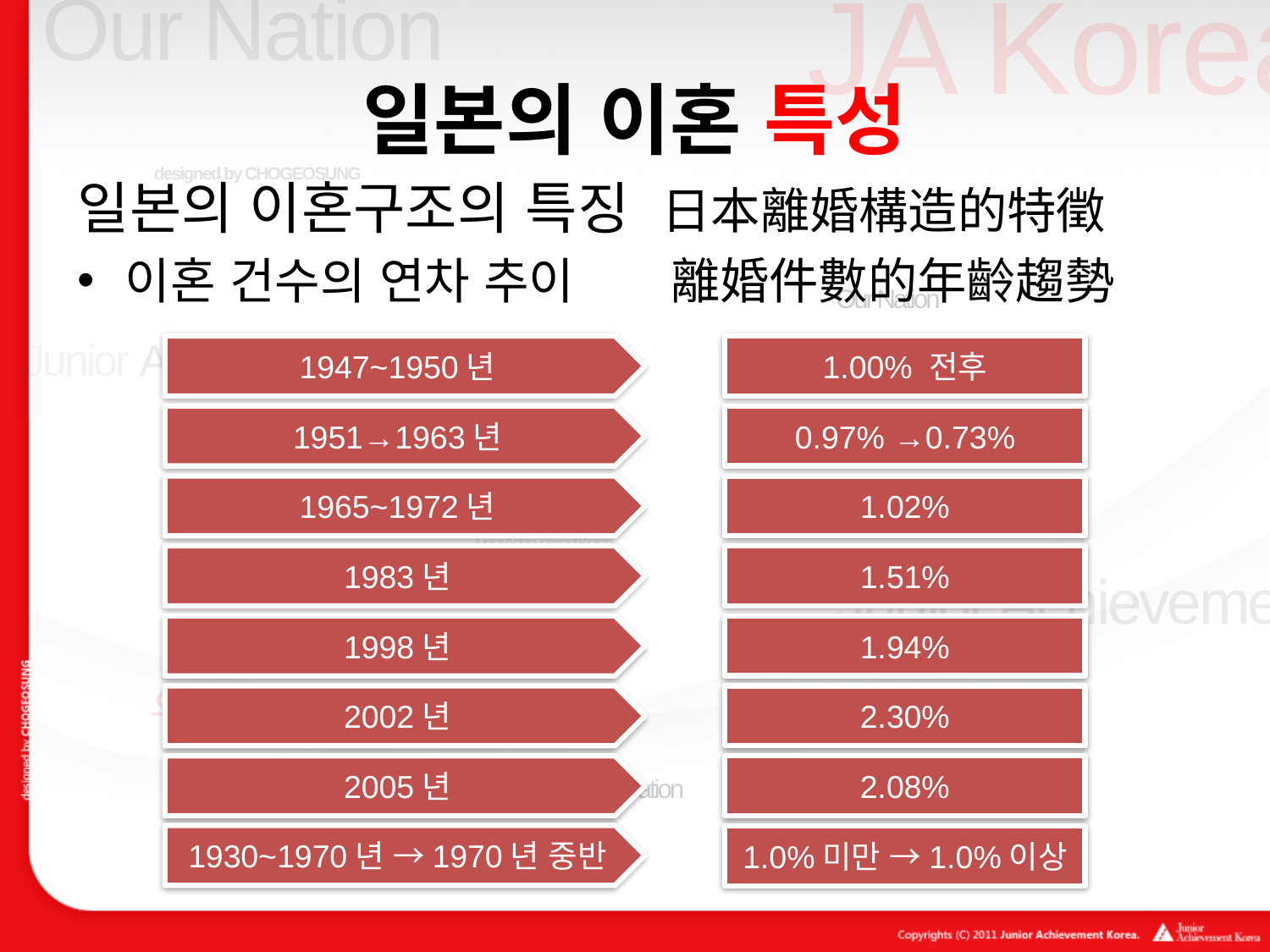

# 일본의 이혼 특성
일본의 이혼구조의 특징  日本離婚構造的特徵
이혼 건수의 연차 추이       離婚件數的年齡趨勢

1947~1950년
1.00% 전후
1951→1963년
0.97% →0.73%
1965~1972년
1.02%
1983년
1.51%
1998년
1.94%
2002년
2.30%
2005년
2.08%
1930~1970년 →1970년 중반
1.0%미만 →1.0%이상